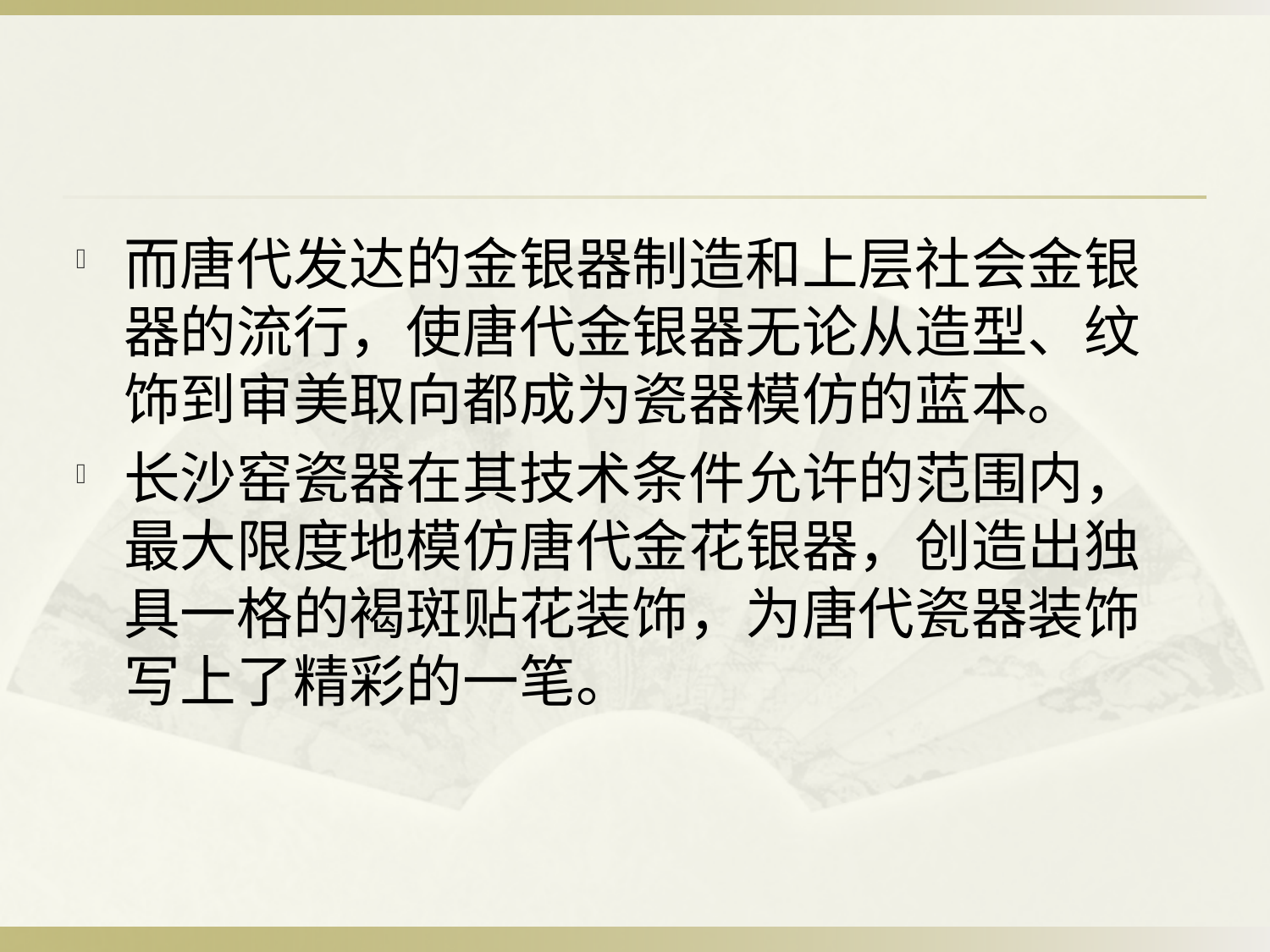

#
而唐代发达的金银器制造和上层社会金银器的流行，使唐代金银器无论从造型、纹饰到审美取向都成为瓷器模仿的蓝本。
长沙窑瓷器在其技术条件允许的范围内，最大限度地模仿唐代金花银器，创造出独具一格的褐斑贴花装饰，为唐代瓷器装饰写上了精彩的一笔。